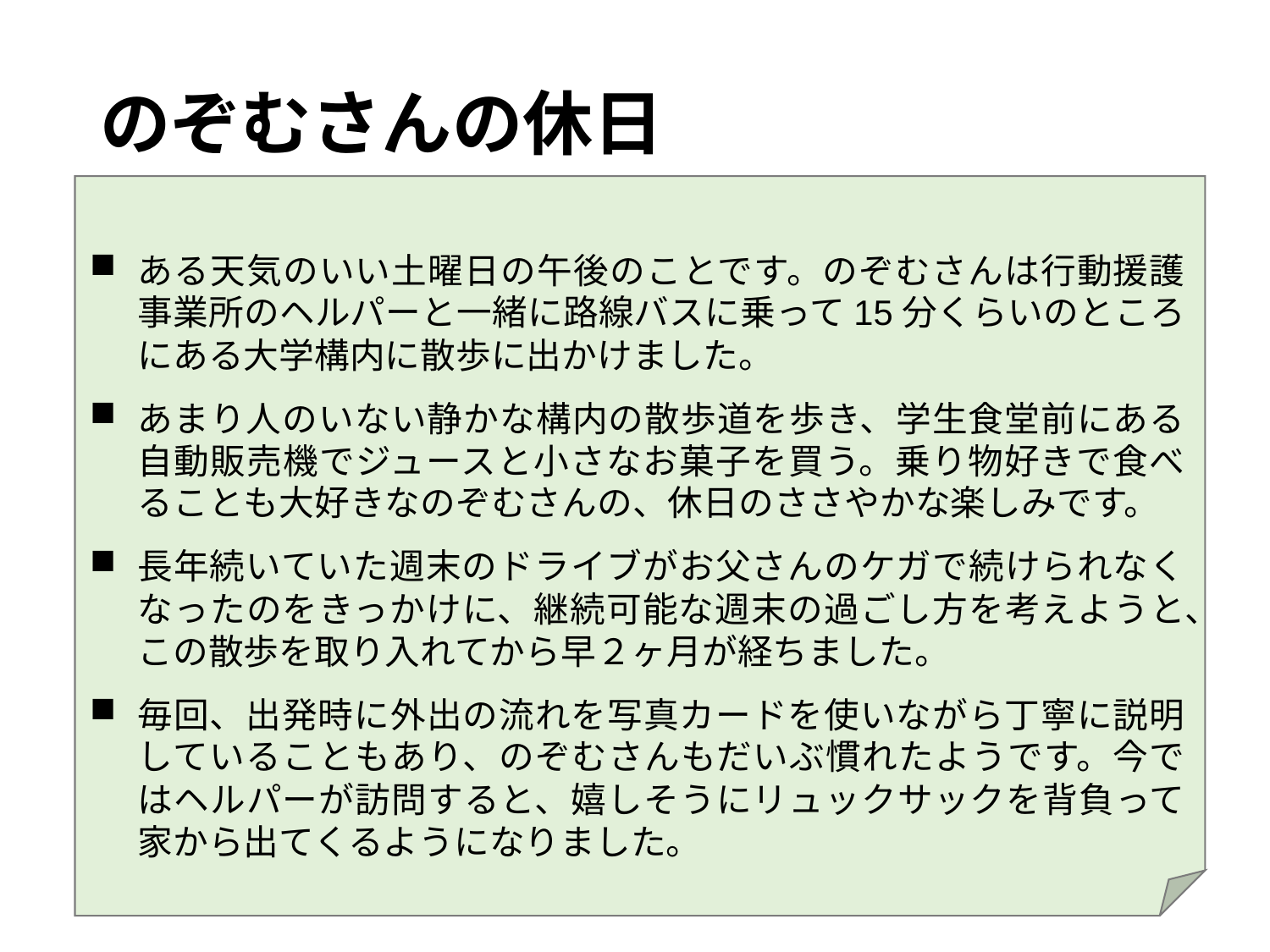

# のぞむさんの休日

ある天気のいい土曜日の午後のことです。のぞむさんは行動援護事業所のヘルパーと一緒に路線バスに乗って15分くらいのところにある大学構内に散歩に出かけました。
あまり人のいない静かな構内の散歩道を歩き、学生食堂前にある自動販売機でジュースと小さなお菓子を買う。乗り物好きで食べることも大好きなのぞむさんの、休日のささやかな楽しみです。
長年続いていた週末のドライブがお父さんのケガで続けられなくなったのをきっかけに、継続可能な週末の過ごし方を考えようと、この散歩を取り入れてから早２ヶ月が経ちました。
毎回、出発時に外出の流れを写真カードを使いながら丁寧に説明していることもあり、のぞむさんもだいぶ慣れたようです。今ではヘルパーが訪問すると、嬉しそうにリュックサックを背負って家から出てくるようになりました。